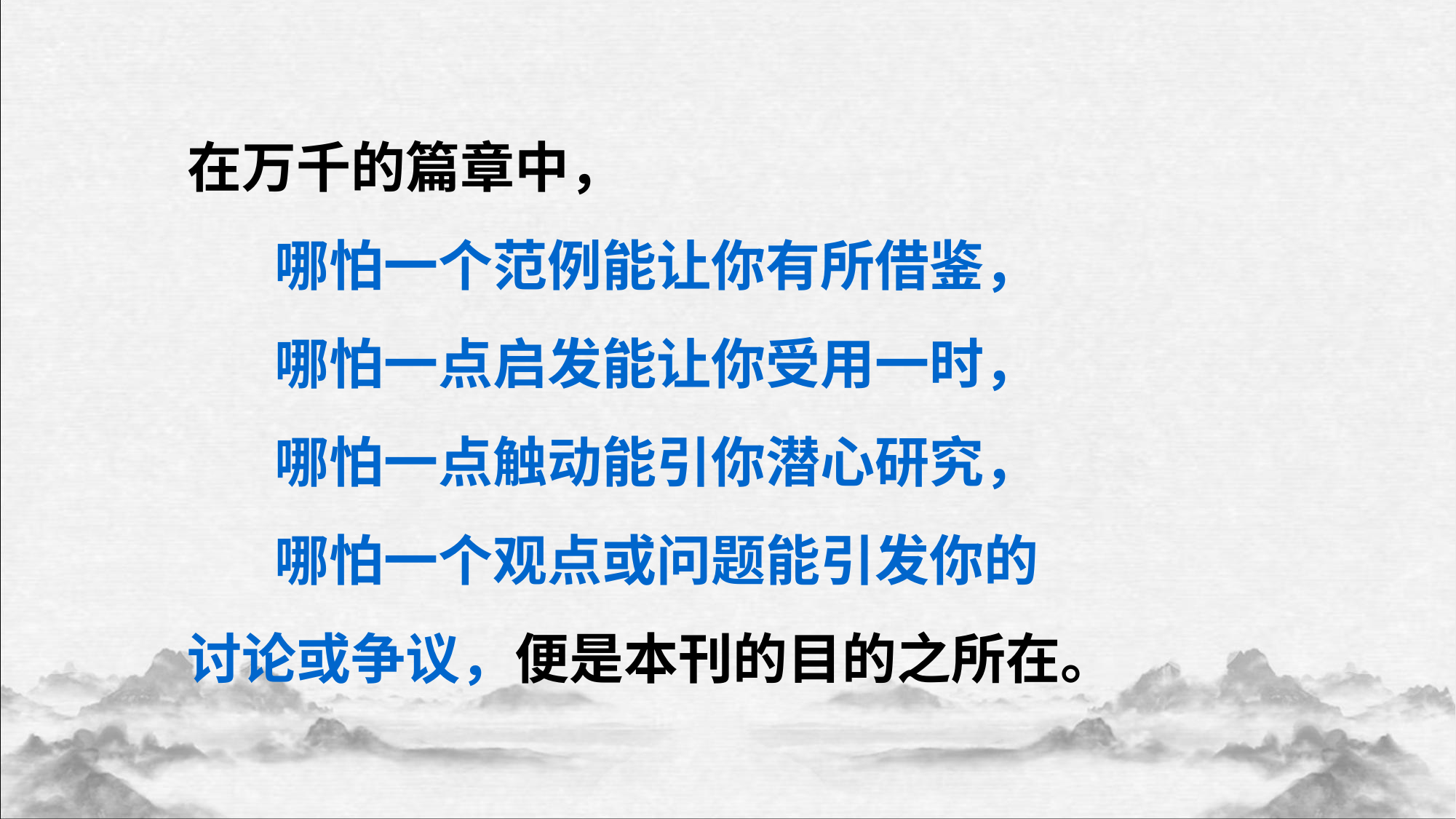

在万千的篇章中，
      哪怕一个范例能让你有所借鉴，
      哪怕一点启发能让你受用一时，
      哪怕一点触动能引你潜心研究，
      哪怕一个观点或问题能引发你的
讨论或争议，便是本刊的目的之所在。